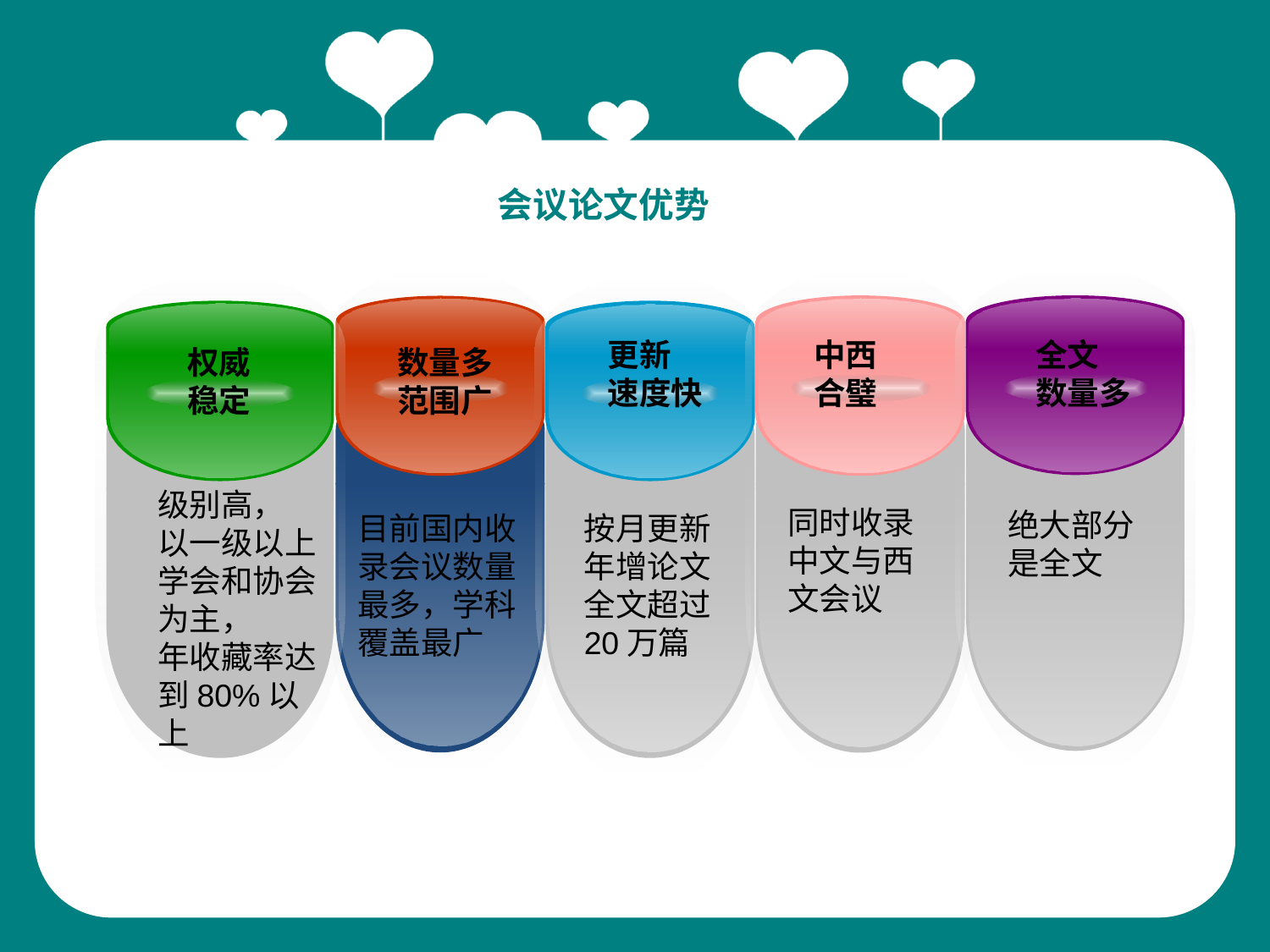

会议论文优势

更新
速度快
中西
合璧
全文
数量多
权威
稳定
数量多
范围广
级别高，
以一级以上学会和协会为主，
年收藏率达到80%以上
同时收录中文与西文会议
绝大部分是全文
目前国内收录会议数量最多，学科覆盖最广
按月更新
年增论文全文超过20万篇